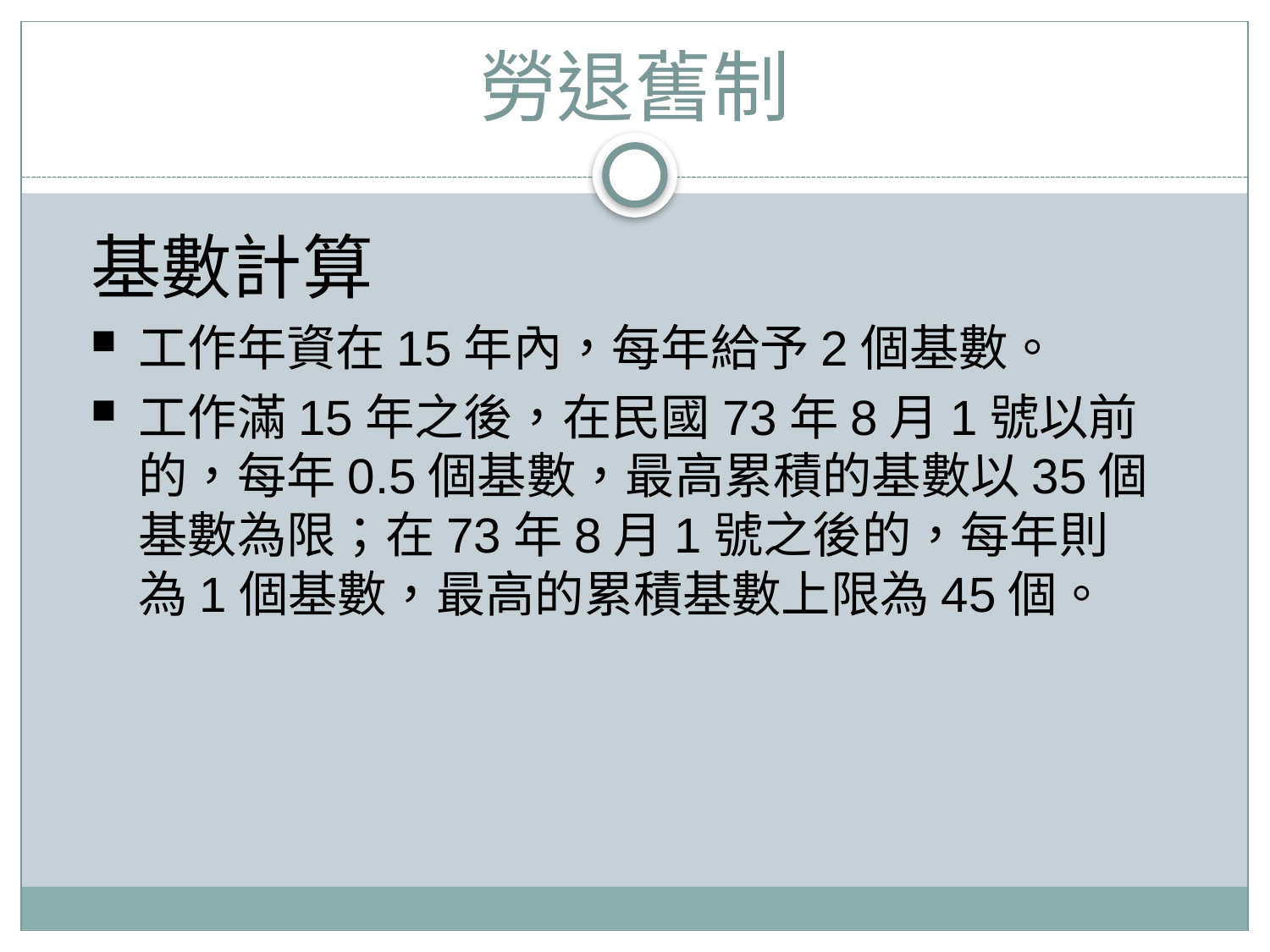

# 勞退舊制
基數計算
工作年資在15年內，每年給予2個基數。
工作滿15年之後，在民國73年8月1號以前的，每年0.5個基數，最高累積的基數以35個基數為限；在73年8月1號之後的，每年則為1個基數，最高的累積基數上限為45個。